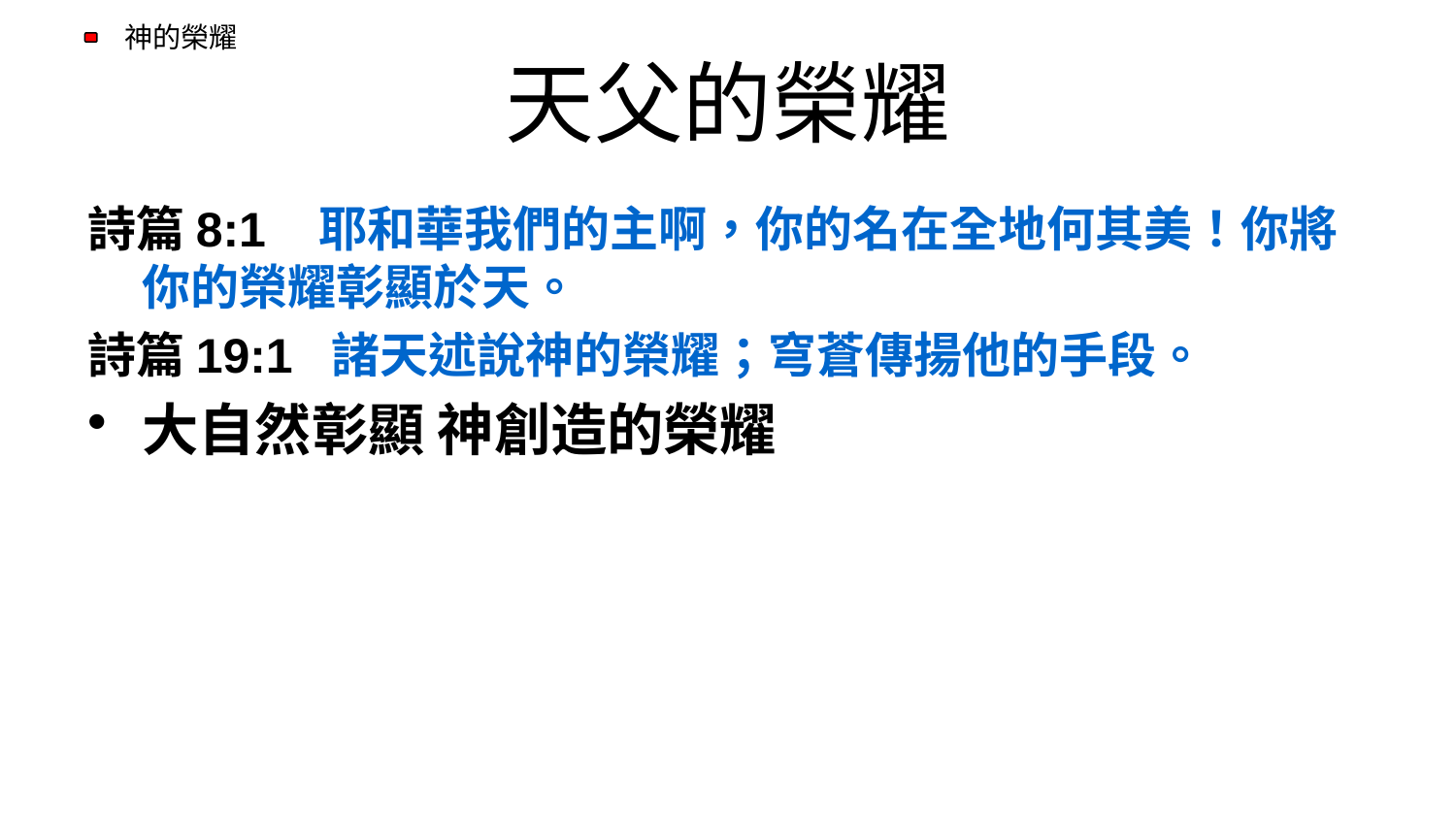

# 天父的榮耀
詩篇8:1   耶和華我們的主啊，你的名在全地何其美！你將你的榮耀彰顯於天。
詩篇19:1  諸天述說神的榮耀；穹蒼傳揚他的手段。
大自然彰顯 神創造的榮耀